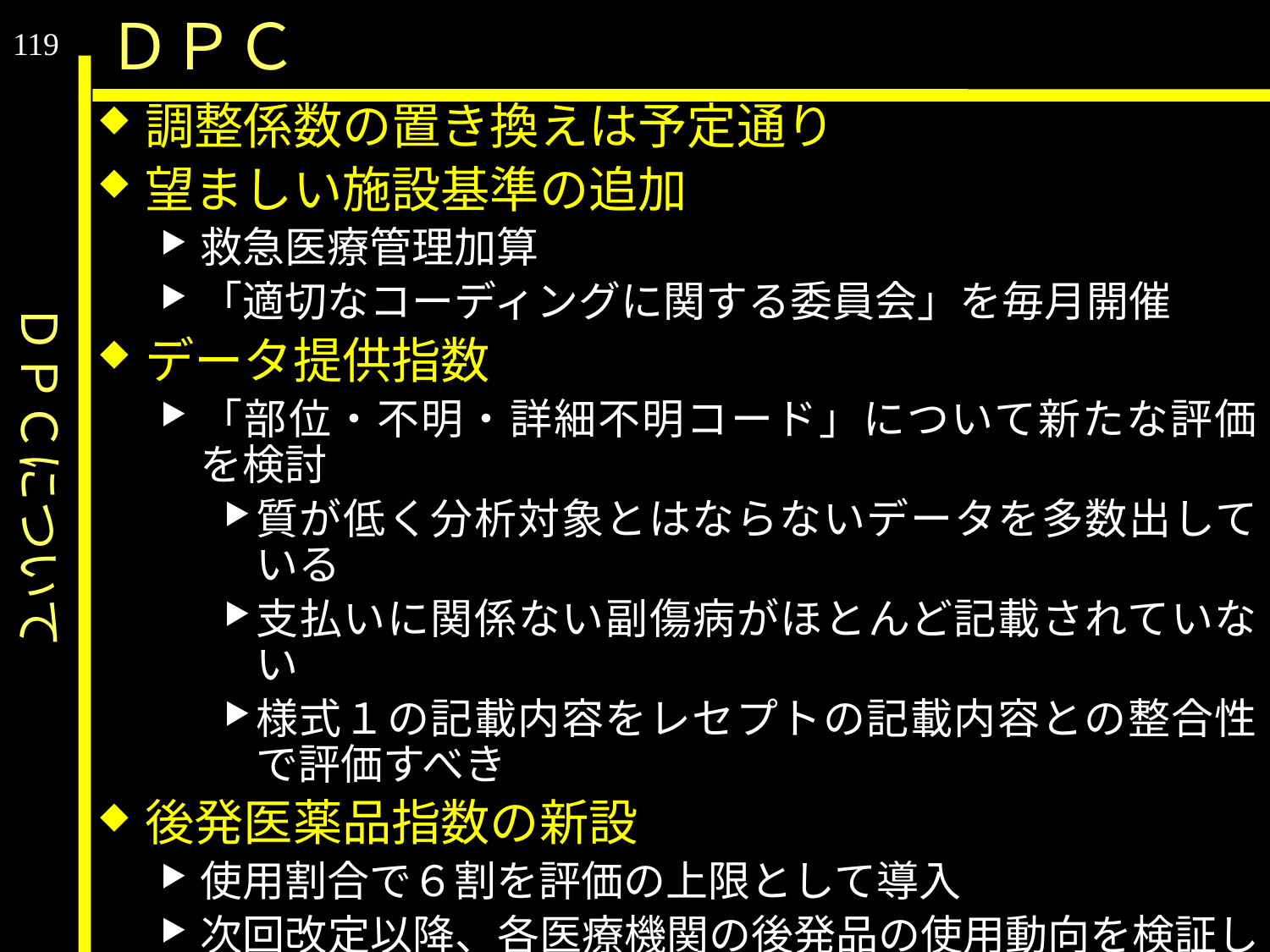

ＤＰＣについて
ＤＰＣ
119

調整係数の置き換えは予定通り
望ましい施設基準の追加
救急医療管理加算
「適切なコーディングに関する委員会」を毎月開催
データ提供指数
「部位・不明・詳細不明コード」について新たな評価を検討
質が低く分析対象とはならないデータを多数出している
支払いに関係ない副傷病がほとんど記載されていない
様式１の記載内容をレセプトの記載内容との整合性で評価すべき
後発医薬品指数の新設
使用割合で６割を評価の上限として導入
次回改定以降、各医療機関の後発品の使用動向を検証しつつ、目標値を６割より高い値にすることや、上限を設けずに評価することを検討